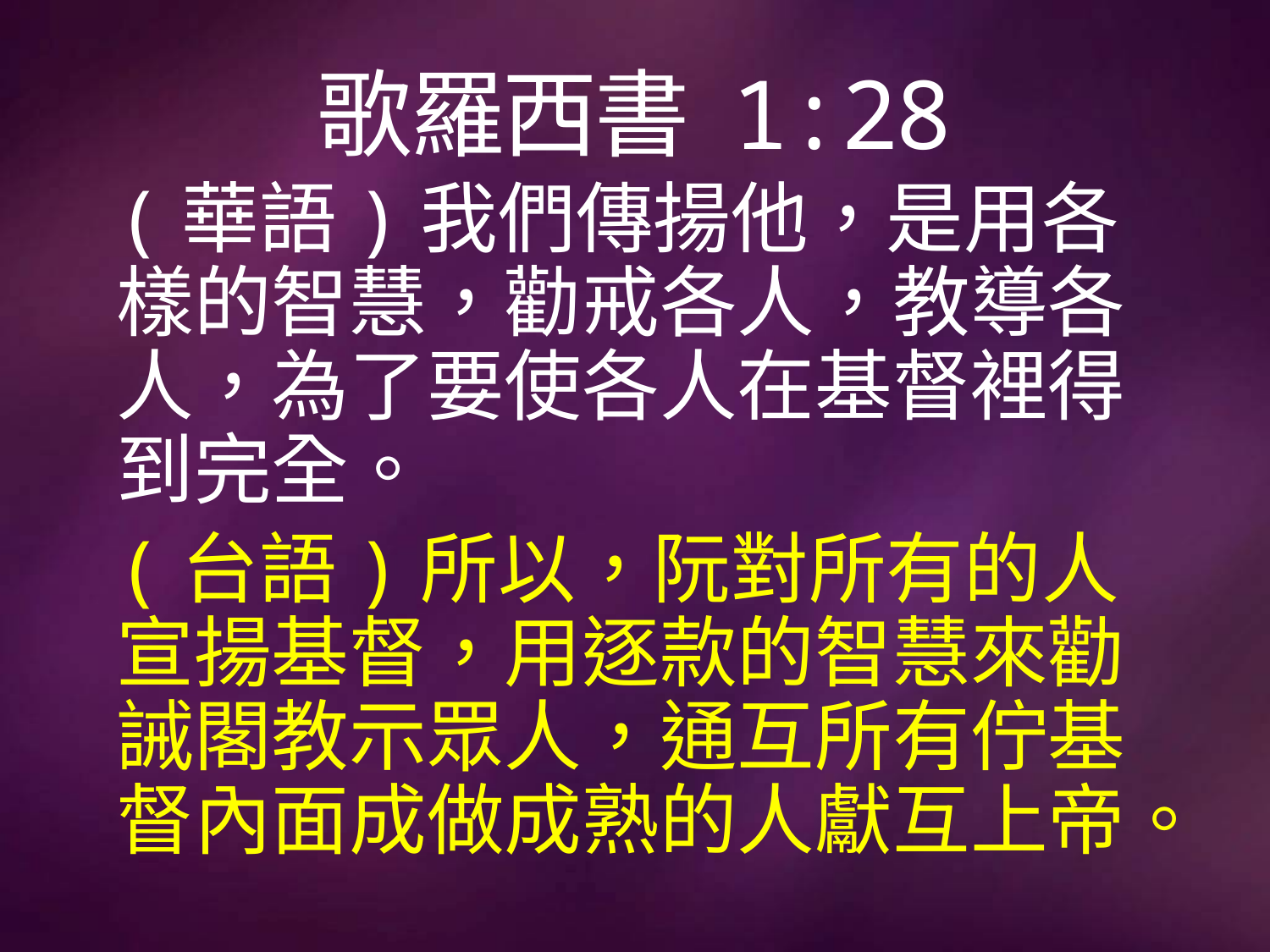

# 歌羅西書 1:28
(華語)我們傳揚他，是用各樣的智慧，勸戒各人，教導各人，為了要使各人在基督裡得到完全。
(台語)所以，阮對所有的人宣揚基督，用逐款的智慧來勸誡閣教示眾人，通互所有佇基督內面成做成熟的人獻互上帝。